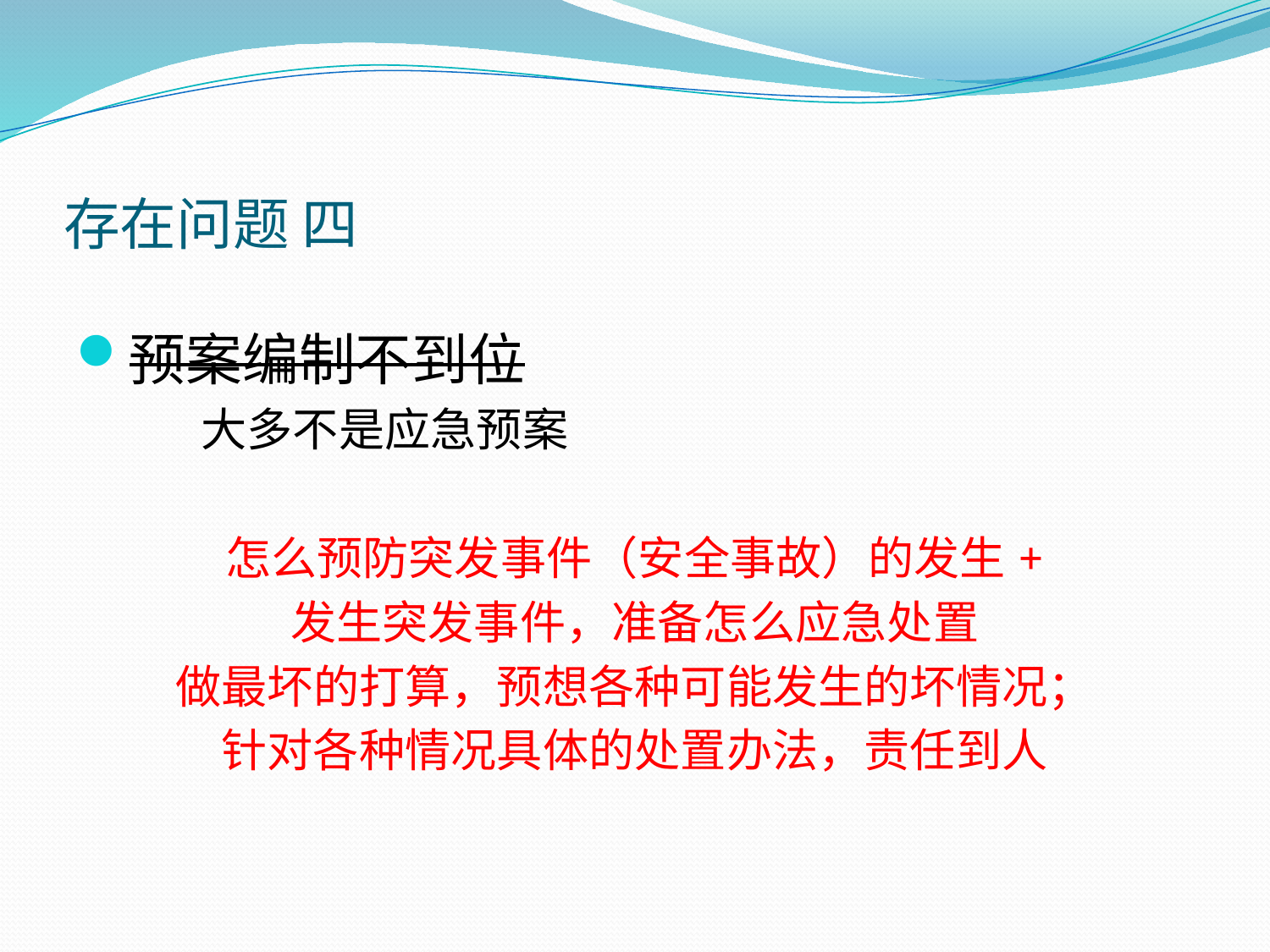

# 存在问题 四
预案编制不到位
           大多不是应急预案

怎么预防突发事件（安全事故）的发生+
发生突发事件，准备怎么应急处置
做最坏的打算，预想各种可能发生的坏情况；
针对各种情况具体的处置办法，责任到人